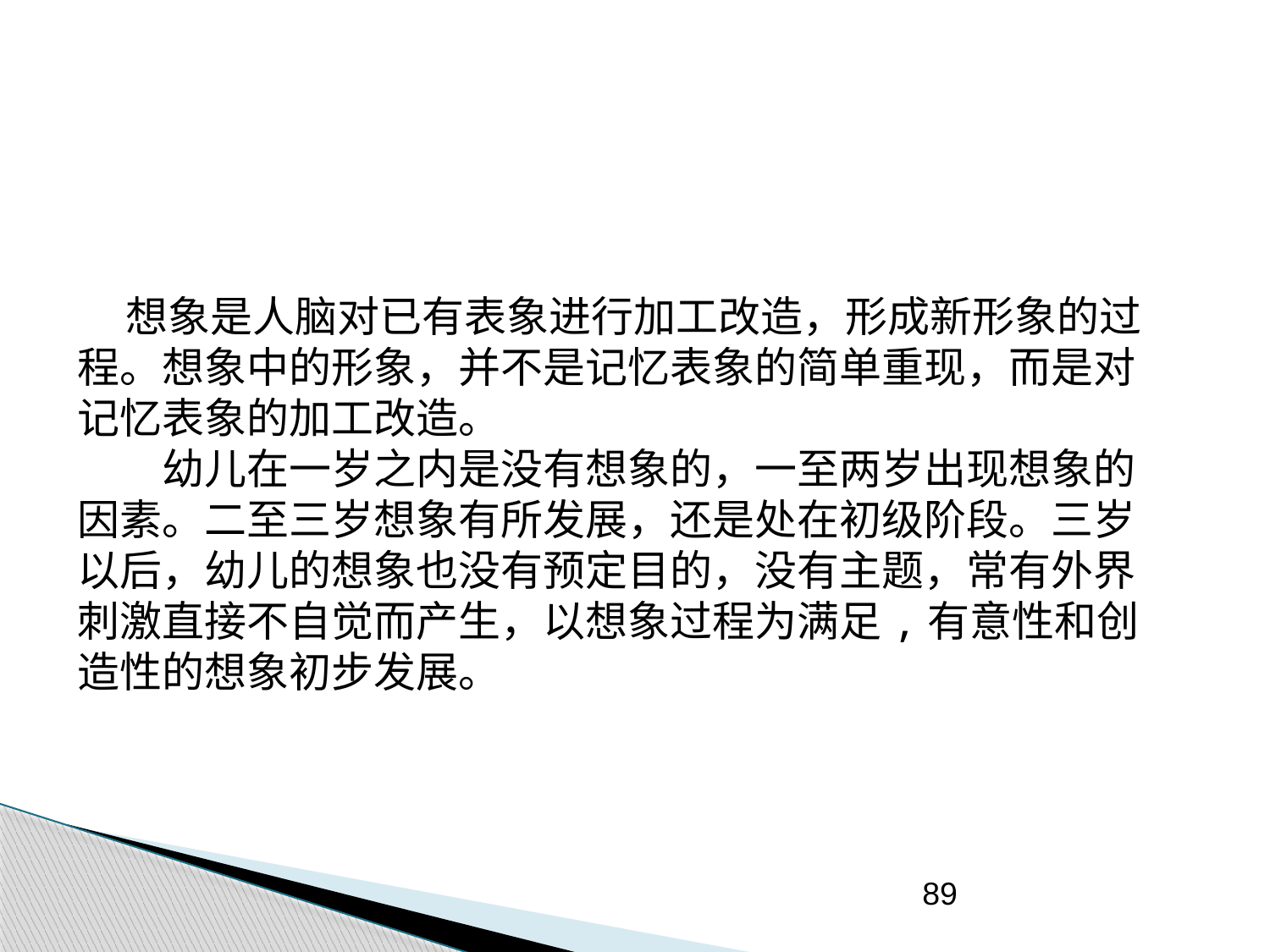

想象是人脑对已有表象进行加工改造，形成新形象的过程。想象中的形象，并不是记忆表象的简单重现，而是对记忆表象的加工改造。
　　幼儿在一岁之内是没有想象的，一至两岁出现想象的因素。二至三岁想象有所发展，还是处在初级阶段。三岁以后，幼儿的想象也没有预定目的，没有主题，常有外界刺激直接不自觉而产生，以想象过程为满足,有意性和创造性的想象初步发展。
89